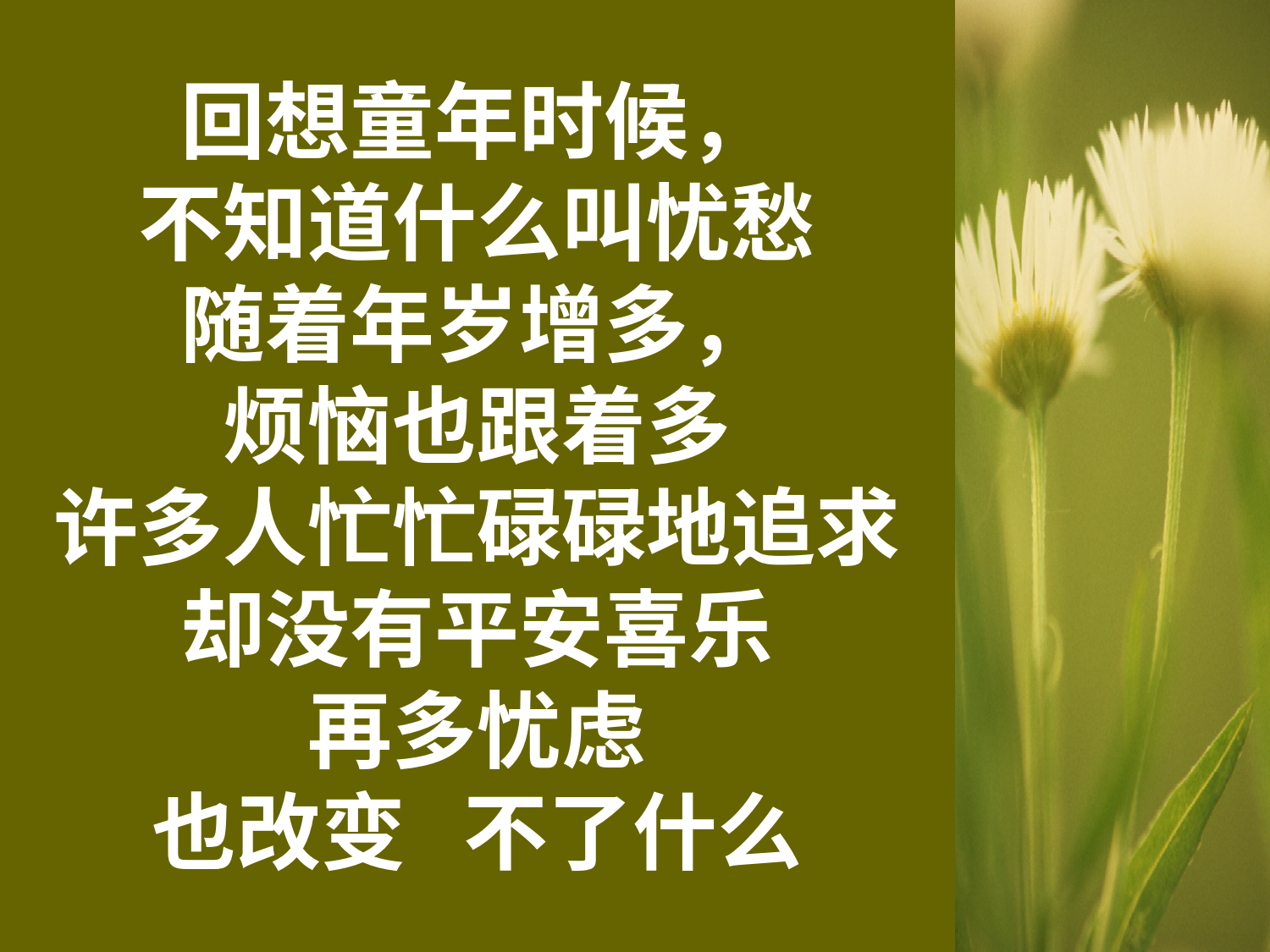

回想童年时候，
不知道什么叫忧愁
随着年岁增多，
烦恼也跟着多
许多人忙忙碌碌地追求
却没有平安喜乐
再多忧虑
也改变   不了什么